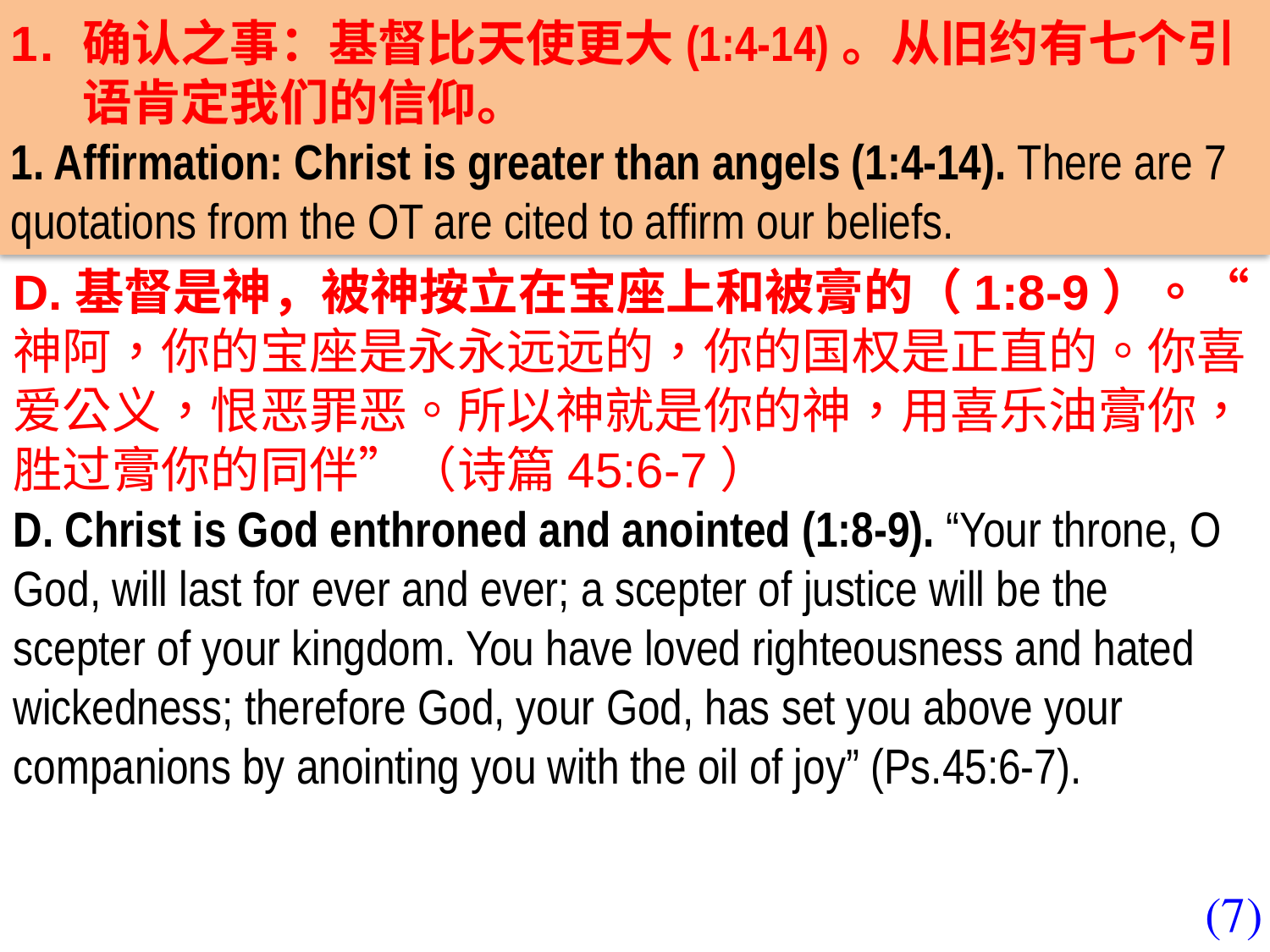

确认之事：基督比天使更大(1:4-14)。从旧约有七个引语肯定我们的信仰。
1. Affirmation: Christ is greater than angels (1:4-14). There are 7 quotations from the OT are cited to affirm our beliefs.
D.基督是神，被神按立在宝座上和被膏的（1:8-9）。“神阿，你的宝座是永永远远的，你的国权是正直的。你喜爱公义，恨恶罪恶。所以神就是你的神，用喜乐油膏你，胜过膏你的同伴”（诗篇45:6-7）
D. Christ is God enthroned and anointed (1:8-9). “Your throne, O God, will last for ever and ever; a scepter of justice will be the scepter of your kingdom. You have loved righteousness and hated wickedness; therefore God, your God, has set you above your companions by anointing you with the oil of joy” (Ps.45:6-7).
(7)